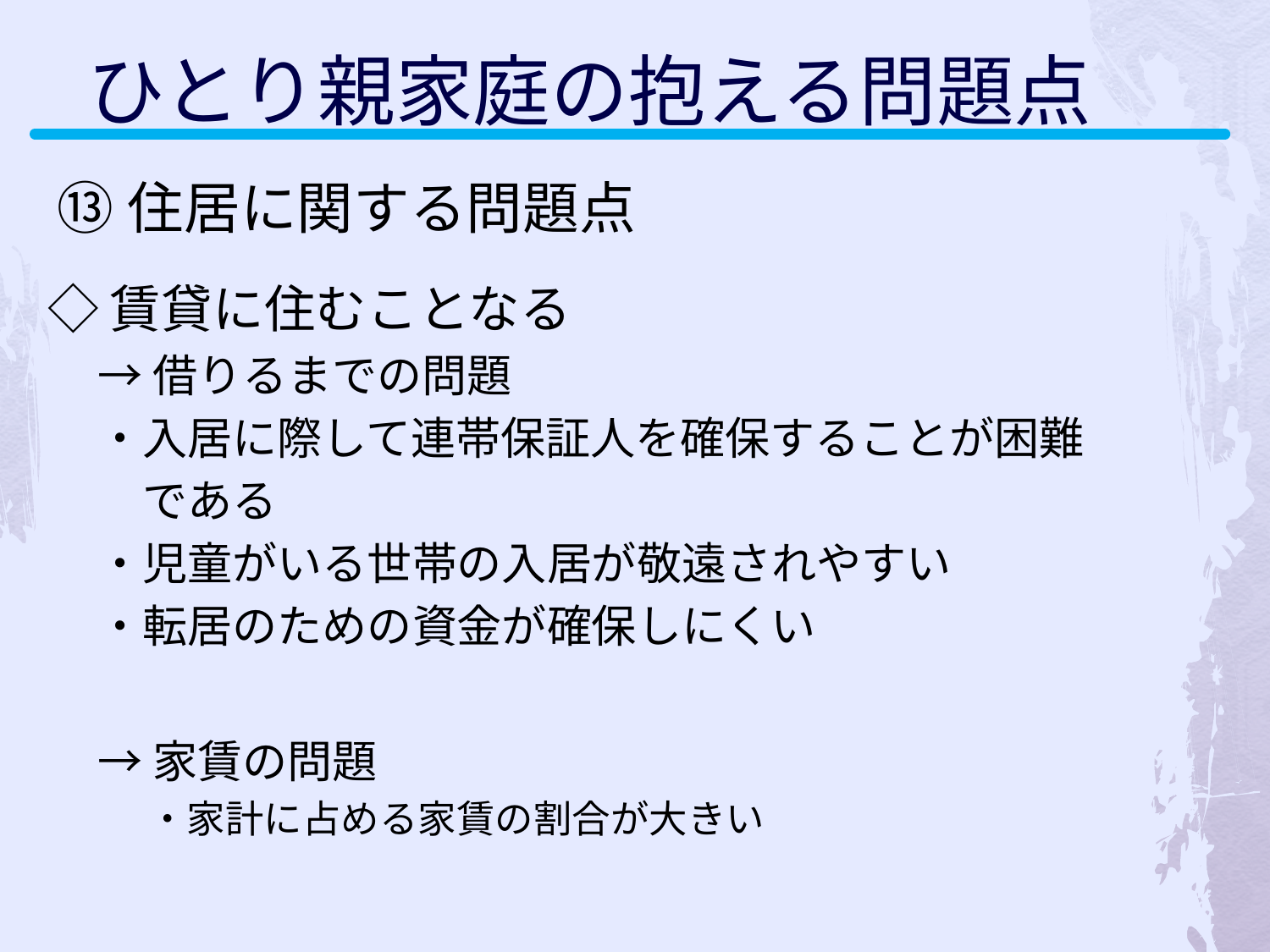

ひとり親家庭の抱える問題点
⑬住居に関する問題点
◇賃貸に住むことなる
→借りるまでの問題
・入居に際して連帯保証人を確保することが困難
　である
・児童がいる世帯の入居が敬遠されやすい
・転居のための資金が確保しにくい

→家賃の問題
・家計に占める家賃の割合が大きい